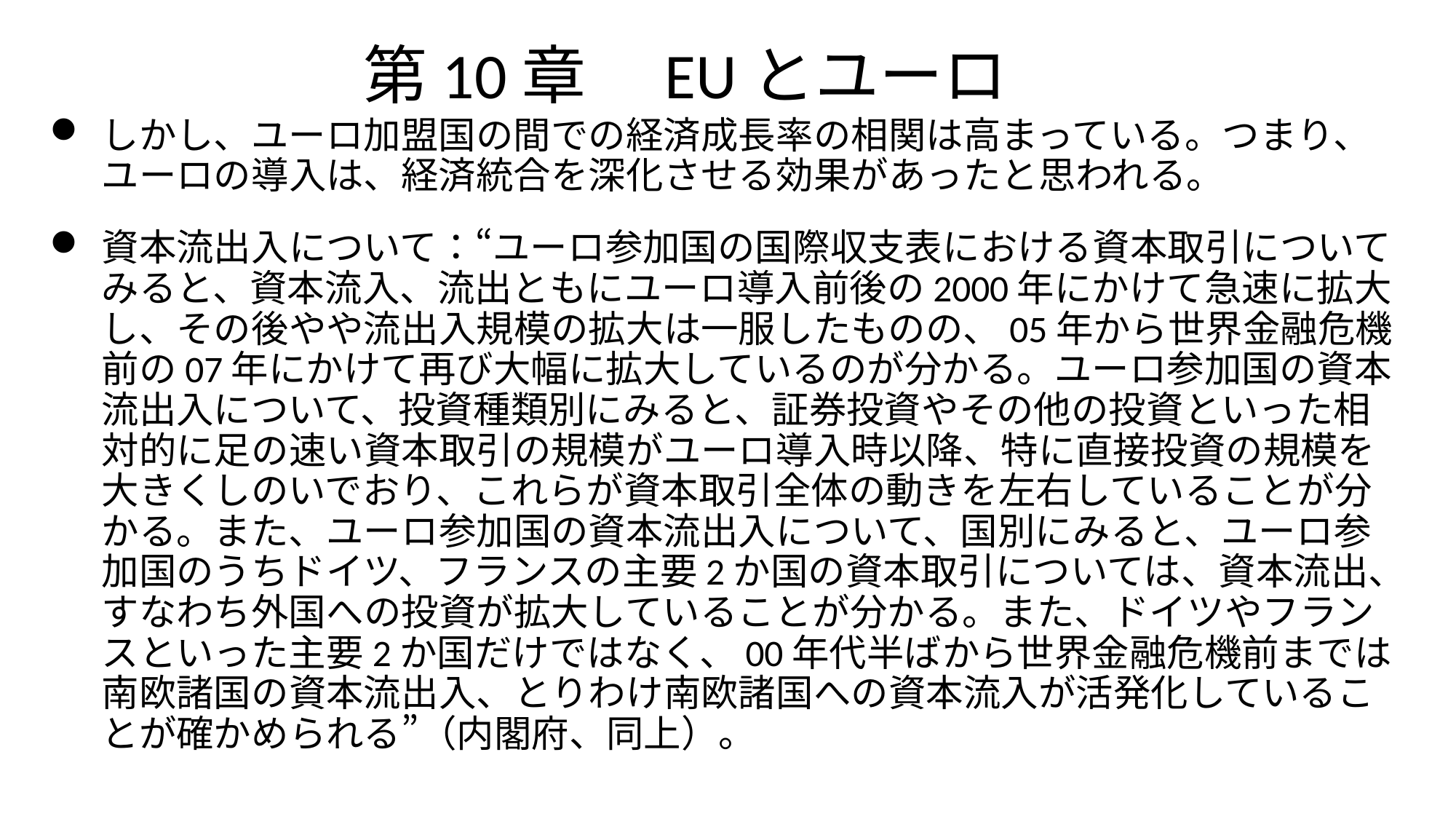

# 第10章　EUとユーロ
しかし、ユーロ加盟国の間での経済成長率の相関は高まっている。つまり、ユーロの導入は、経済統合を深化させる効果があったと思われる。
資本流出入について：“ユーロ参加国の国際収支表における資本取引についてみると、資本流入、流出ともにユーロ導入前後の2000年にかけて急速に拡大し、その後やや流出入規模の拡大は一服したものの、05年から世界金融危機前の07年にかけて再び大幅に拡大しているのが分かる。ユーロ参加国の資本流出入について、投資種類別にみると、証券投資やその他の投資といった相対的に足の速い資本取引の規模がユーロ導入時以降、特に直接投資の規模を大きくしのいでおり、これらが資本取引全体の動きを左右していることが分かる。また、ユーロ参加国の資本流出入について、国別にみると、ユーロ参加国のうちドイツ、フランスの主要2か国の資本取引については、資本流出、すなわち外国への投資が拡大していることが分かる。また、ドイツやフランスといった主要2か国だけではなく、00年代半ばから世界金融危機前までは南欧諸国の資本流出入、とりわけ南欧諸国への資本流入が活発化していることが確かめられる”（内閣府、同上）。